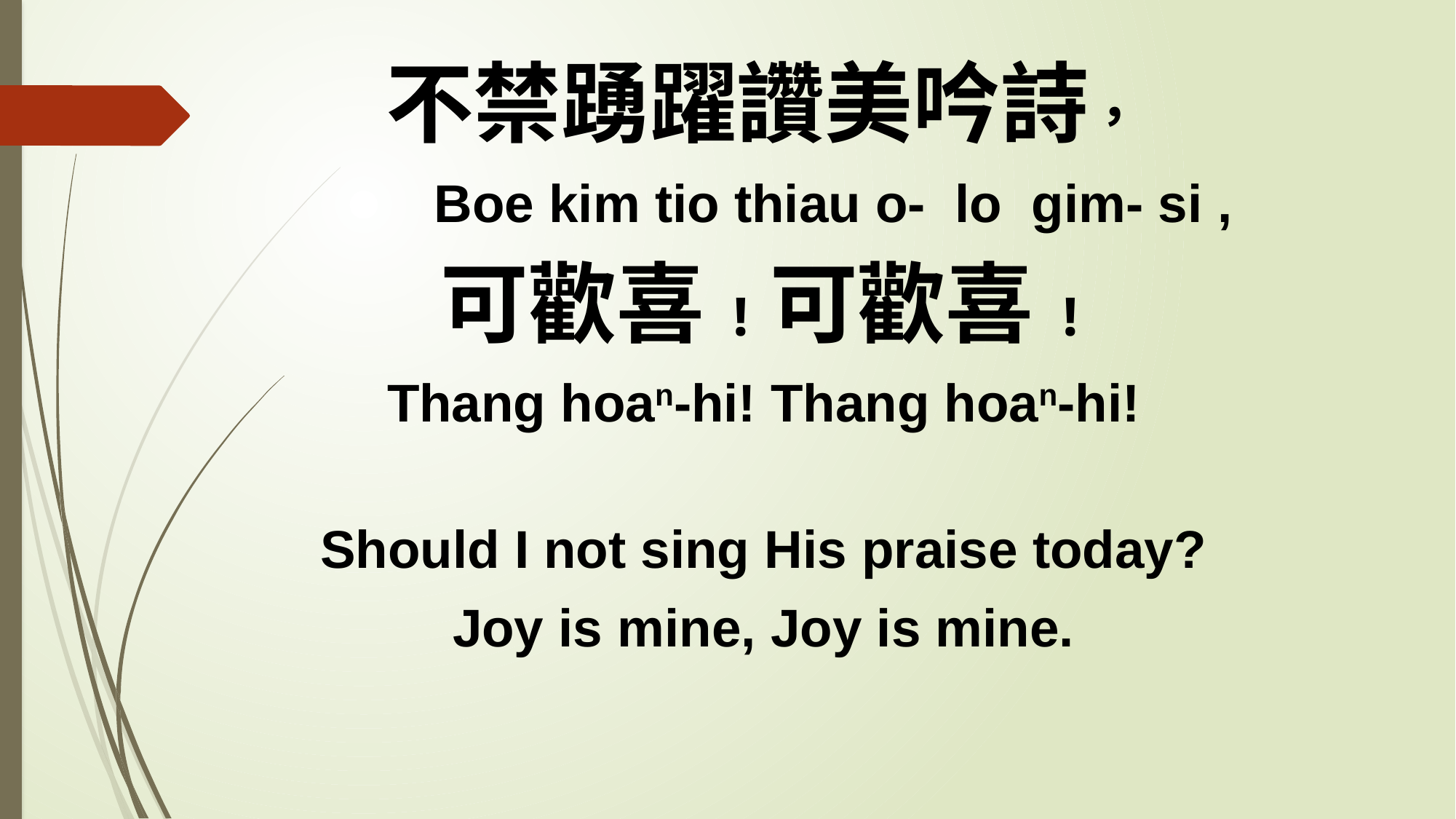

不禁踴躍讚美吟詩，
             Boe kim tio thiau o-  lo  gim- si ,
可歡喜!可歡喜!
Thang hoan-hi! Thang hoan-hi!

Should I not sing His praise today?
Joy is mine, Joy is mine.